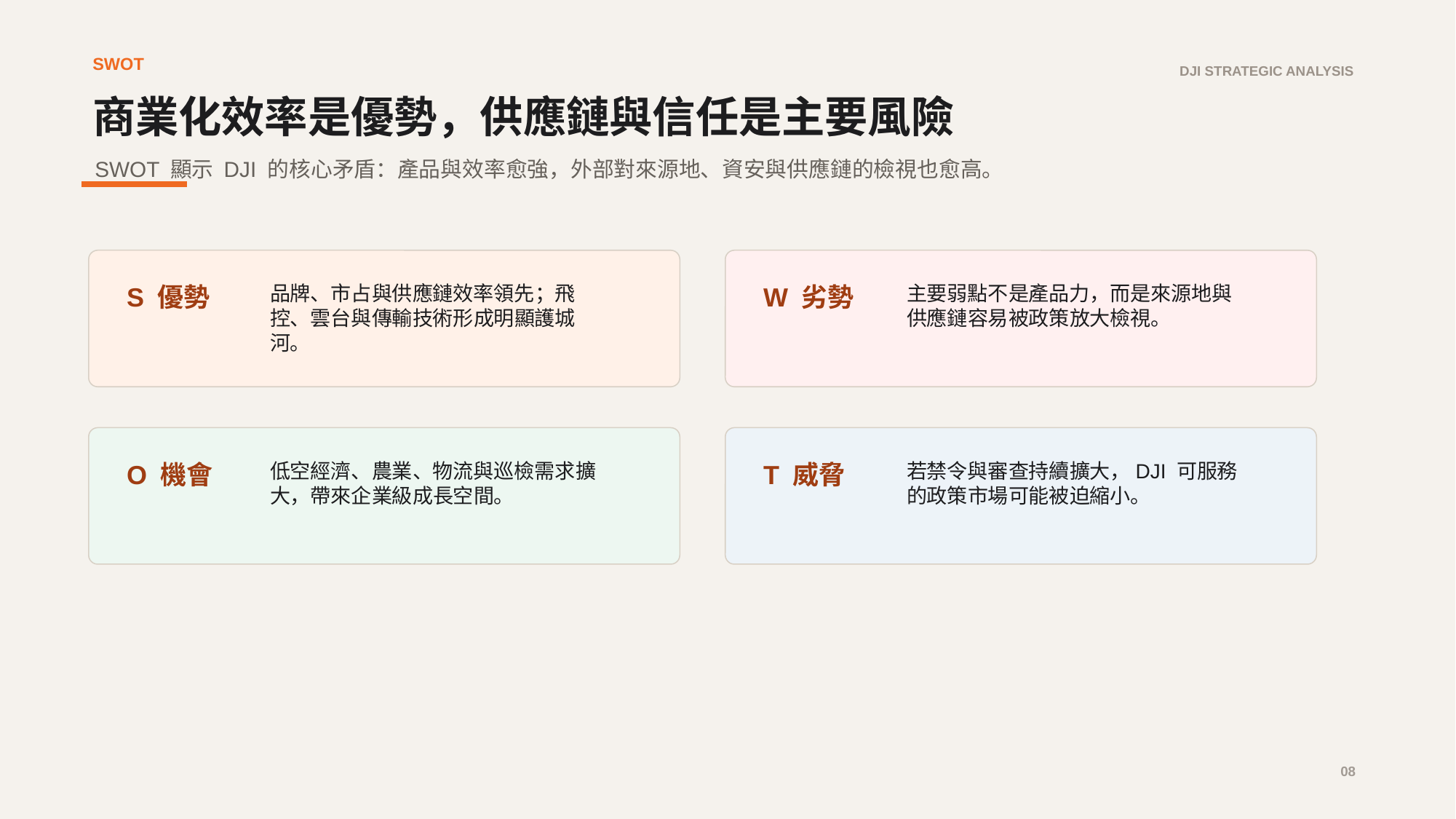

SWOT
DJI STRATEGIC ANALYSIS
商業化效率是優勢，供應鏈與信任是主要風險
SWOT 顯示 DJI 的核心矛盾：產品與效率愈強，外部對來源地、資安與供應鏈的檢視也愈高。

S 優勢
品牌、市占與供應鏈效率領先；飛控、雲台與傳輸技術形成明顯護城河。
W 劣勢
主要弱點不是產品力，而是來源地與供應鏈容易被政策放大檢視。

O 機會
低空經濟、農業、物流與巡檢需求擴大，帶來企業級成長空間。
T 威脅
若禁令與審查持續擴大，DJI 可服務的政策市場可能被迫縮小。
08